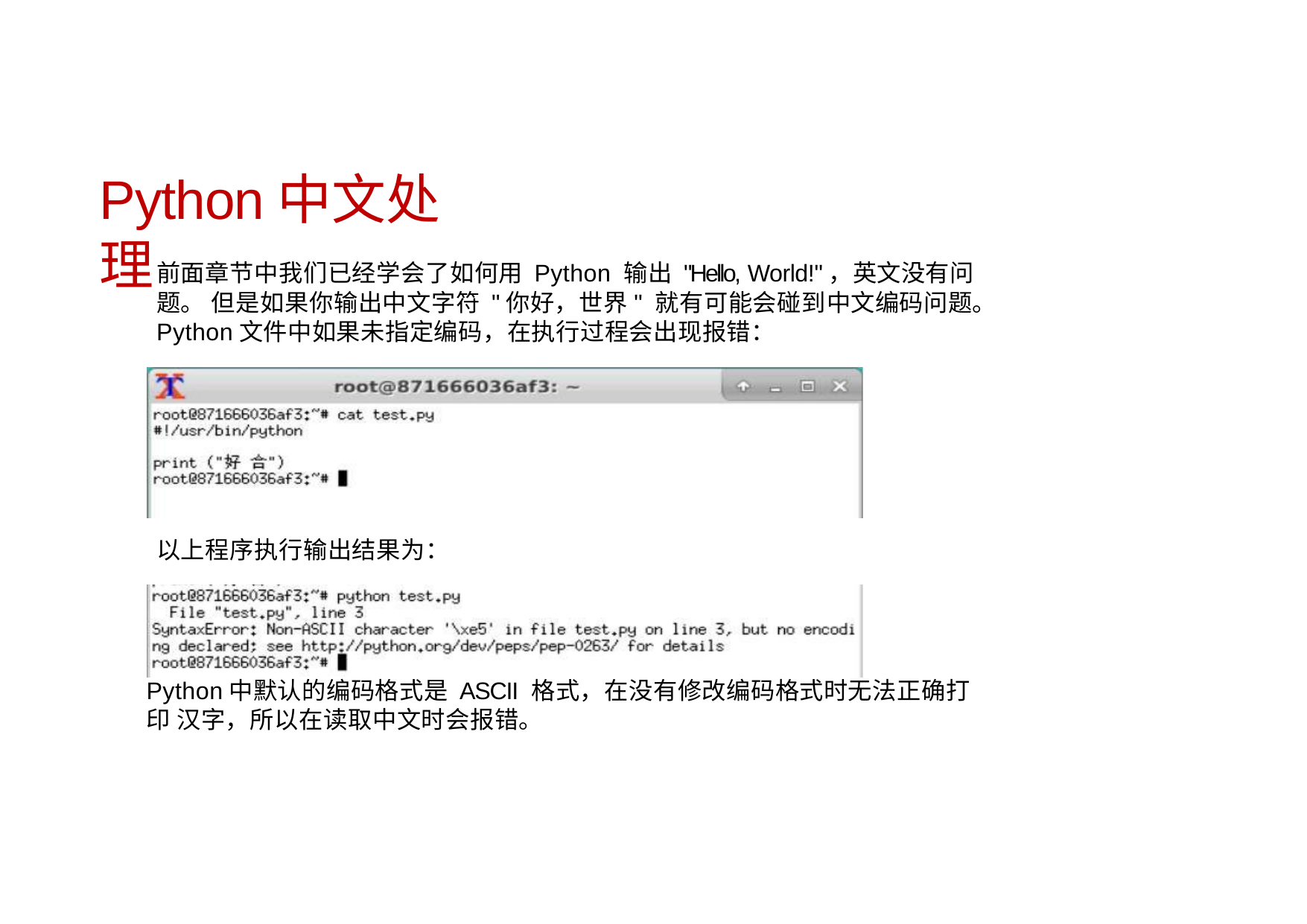

# Python中文处理
前面章节中我们已经学会了如何用 Python 输出 "Hello, World!"，英文没有问题。 但是如果你输出中文字符 "你好，世界" 就有可能会碰到中文编码问题。 Python文件中如果未指定编码，在执行过程会出现报错：

以上程序执行输出结果为：

Python中默认的编码格式是 ASCII 格式，在没有修改编码格式时无法正确打印 汉字，所以在读取中文时会报错。